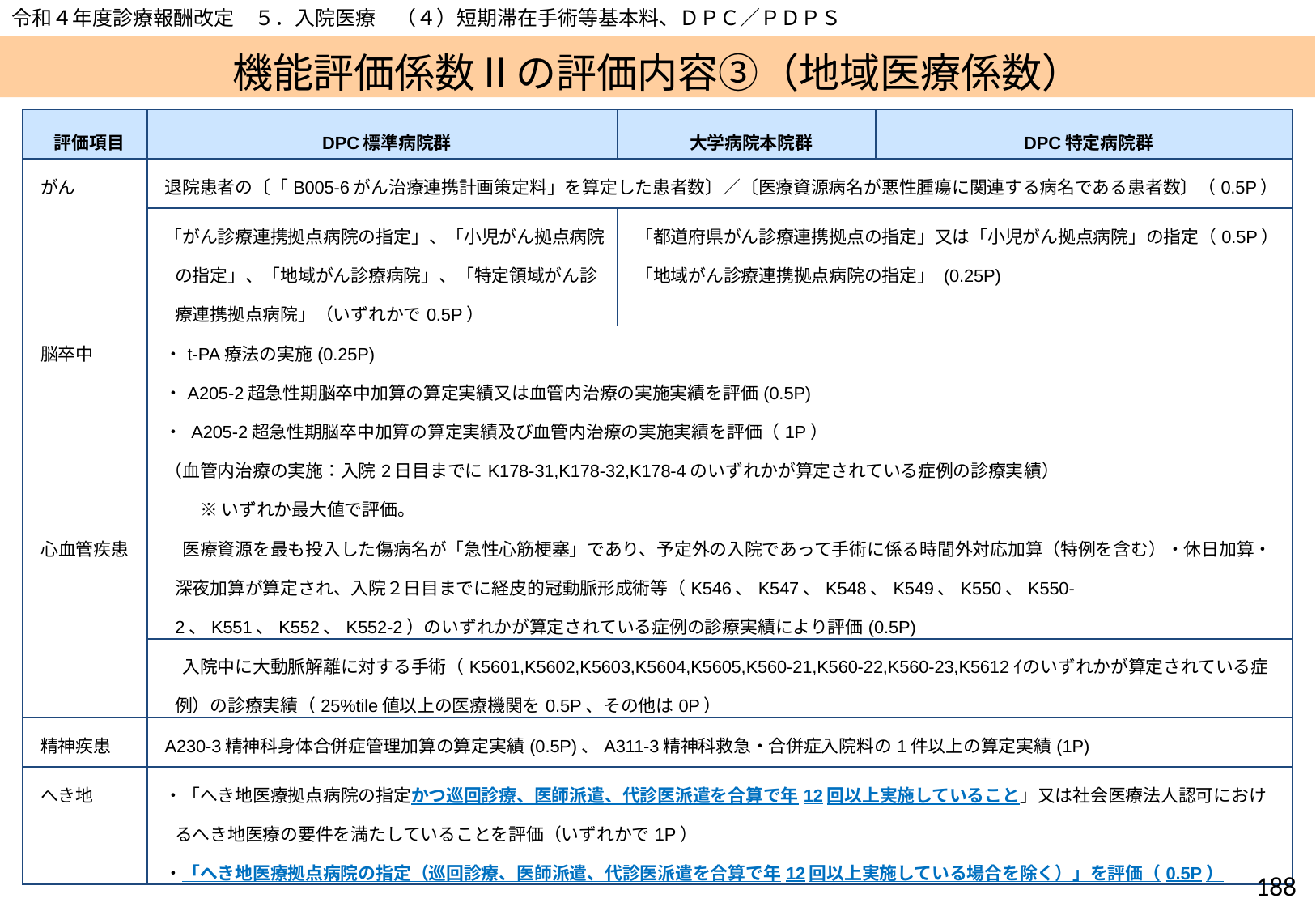

令和４年度診療報酬改定　５．入院医療　（４）短期滞在手術等基本料、ＤＰＣ／ＰＤＰＳ
# 機能評価係数Ⅱの評価内容③（地域医療係数）
| 評価項目 | DPC標準病院群 | 大学病院本院群 | DPC特定病院群 |
| --- | --- | --- | --- |
| がん | 退院患者の〔「B005-6がん治療連携計画策定料」を算定した患者数〕／〔医療資源病名が悪性腫瘍に関連する病名である患者数〕（0.5P） |  |  |
|  | 「がん診療連携拠点病院の指定」、「小児がん拠点病院の指定」、「地域がん診療病院」、「特定領域がん診療連携拠点病院」（いずれかで0.5P） | 「都道府県がん診療連携拠点の指定」又は「小児がん拠点病院」の指定（0.5P） 「地域がん診療連携拠点病院の指定」 (0.25P) |  |
| 脳卒中 | ・t-PA療法の実施(0.25P) ・A205-2超急性期脳卒中加算の算定実績又は血管内治療の実施実績を評価(0.5P) ・ A205-2超急性期脳卒中加算の算定実績及び血管内治療の実施実績を評価（1P） （血管内治療の実施：入院2日目までにK178-31,K178-32,K178-4のいずれかが算定されている症例の診療実績） 　　※ いずれか最大値で評価。 |  |  |
| 心血管疾患 | 医療資源を最も投入した傷病名が「急性心筋梗塞」であり、予定外の入院であって手術に係る時間外対応加算（特例を含む）・休日加算・深夜加算が算定され、入院２日目までに経皮的冠動脈形成術等（K546、K547、K548、K549、K550、K550-2、K551、K552、K552-2）のいずれかが算定されている症例の診療実績により評価(0.5P) |  |  |
|  | 入院中に大動脈解離に対する手術（K5601,K5602,K5603,K5604,K5605,K560-21,K560-22,K560-23,K5612ｲのいずれかが算定されている症例）の診療実績（25%tile値以上の医療機関を0.5P、その他は0P） |  |  |
| 精神疾患 | A230-3精神科身体合併症管理加算の算定実績(0.5P)、A311-3精神科救急・合併症入院料の1件以上の算定実績(1P) |  |  |
| へき地 | ・「へき地医療拠点病院の指定かつ巡回診療、医師派遣、代診医派遣を合算で年12回以上実施していること」又は社会医療法人認可におけるへき地医療の要件を満たしていることを評価（いずれかで1P） ・「へき地医療拠点病院の指定（巡回診療、医師派遣、代診医派遣を合算で年12回以上実施している場合を除く）」を評価（0.5P） |  |  |
188